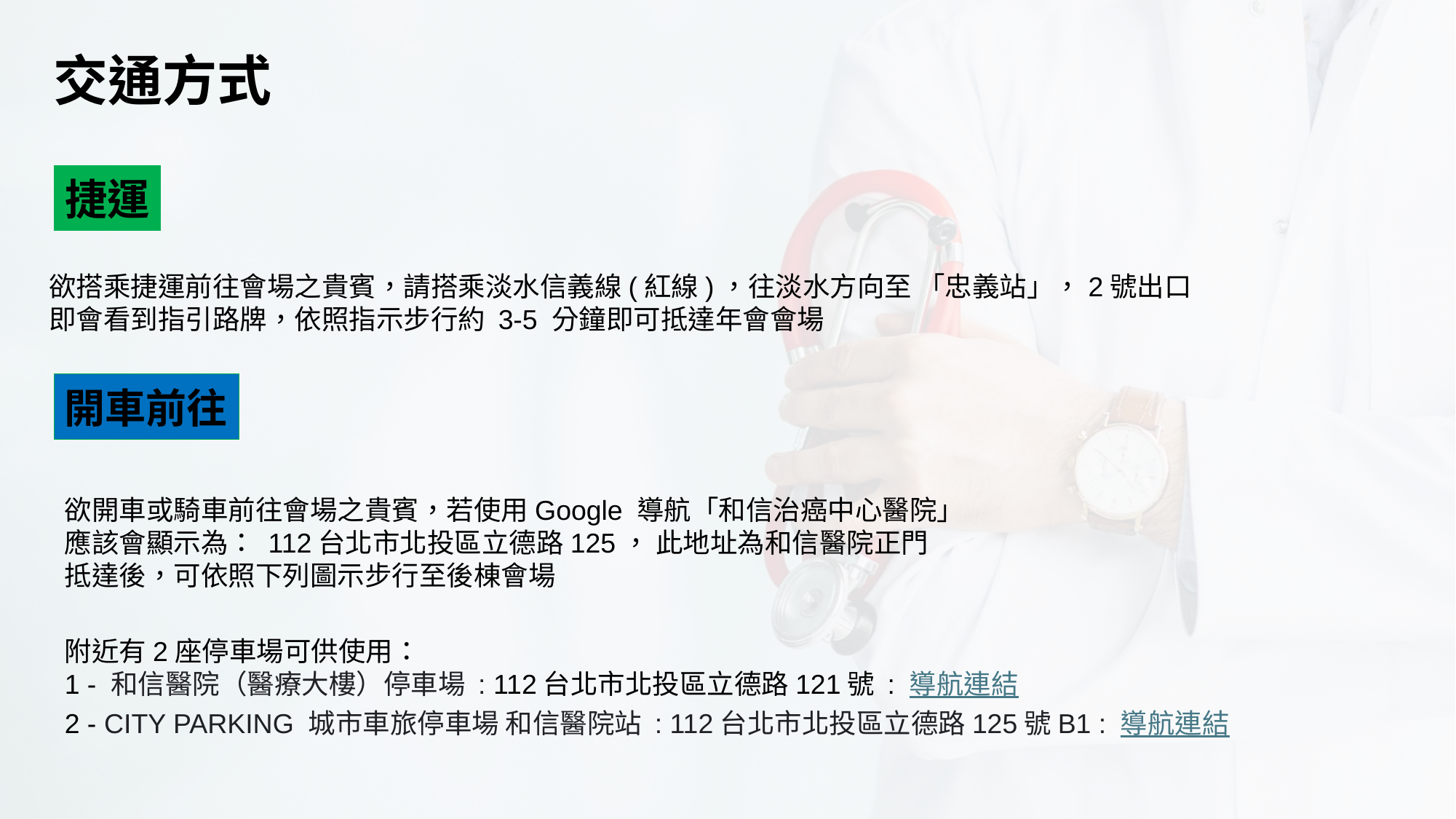

交通方式
捷運
欲搭乘捷運前往會場之貴賓，請搭乘淡水信義線(紅線)，往淡水方向至 「忠義站」，2號出口
即會看到指引路牌，依照指示步行約 3-5 分鐘即可抵達年會會場
開車前往
欲開車或騎車前往會場之貴賓，若使用Google 導航「和信治癌中心醫院」
應該會顯示為： 112台北市北投區立德路125， 此地址為和信醫院正門
抵達後，可依照下列圖示步行至後棟會場
附近有2座停車場可供使用：
1 - 和信醫院（醫療大樓）停車場 : 112台北市北投區立德路121號 : 導航連結
2 - CITY PARKING 城市車旅停車場 和信醫院站 : 112台北市北投區立德路125號B1 : 導航連結